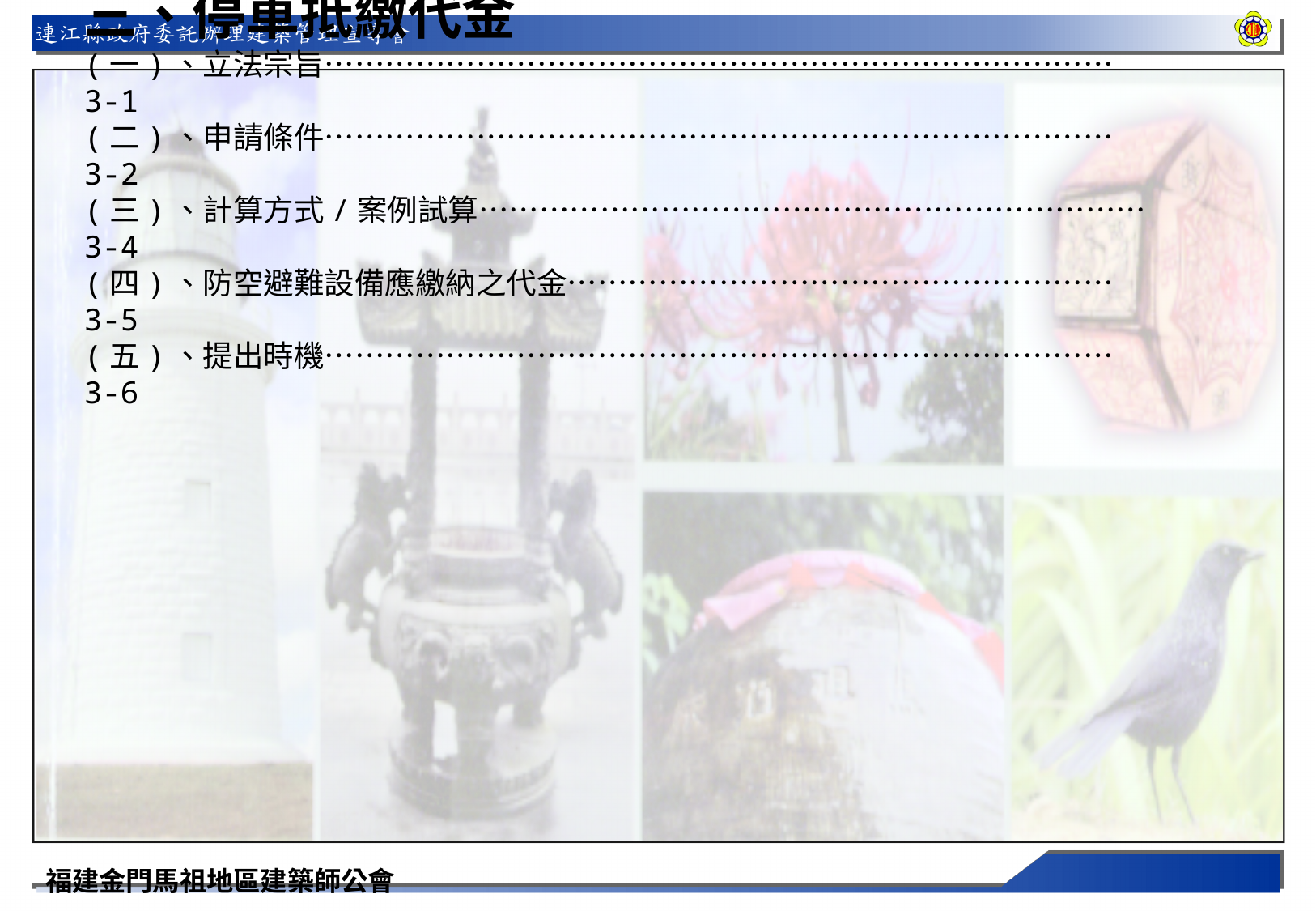

三、停車抵繳代金
(一)、立法宗旨……………………………………………………………………3-1
(二)、申請條件……………………………………………………………………3-2
(三)、計算方式/案例試算…………………………………………………………3-4
(四)、防空避難設備應繳納之代金………………………………………………3-5
(五)、提出時機……………………………………………………………………3-6

福建金門馬祖地區建築師公會